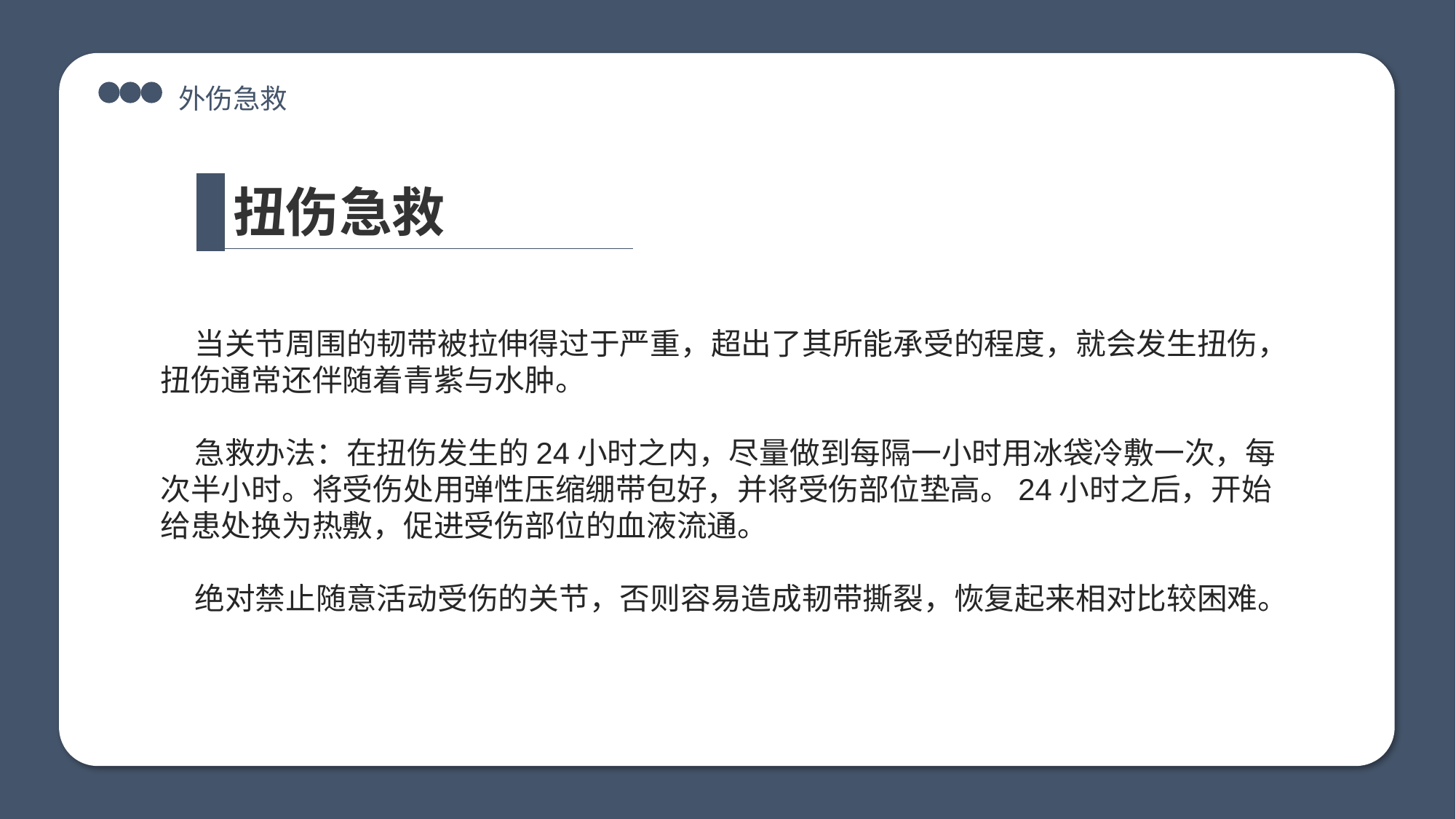

外伤急救
扭伤急救

    当关节周围的韧带被拉伸得过于严重，超出了其所能承受的程度，就会发生扭伤，扭伤通常还伴随着青紫与水肿。

    急救办法：在扭伤发生的24小时之内，尽量做到每隔一小时用冰袋冷敷一次，每次半小时。将受伤处用弹性压缩绷带包好，并将受伤部位垫高。24小时之后，开始给患处换为热敷，促进受伤部位的血液流通。

    绝对禁止随意活动受伤的关节，否则容易造成韧带撕裂，恢复起来相对比较困难。